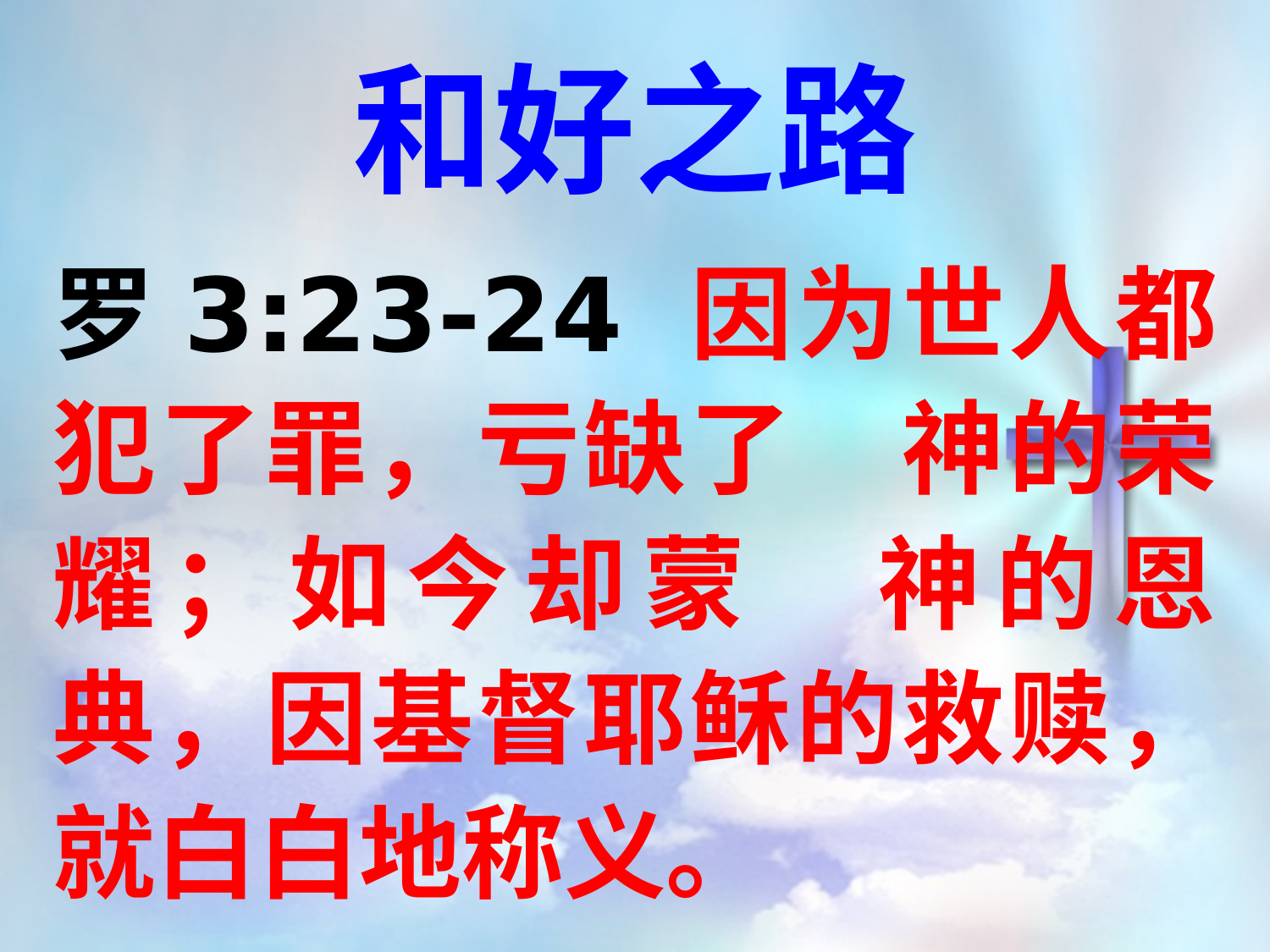

和好之路
罗3:23-24 因为世人都犯了罪，亏缺了　神的荣耀；如今却蒙　神的恩典，因基督耶稣的救赎，就白白地称义。